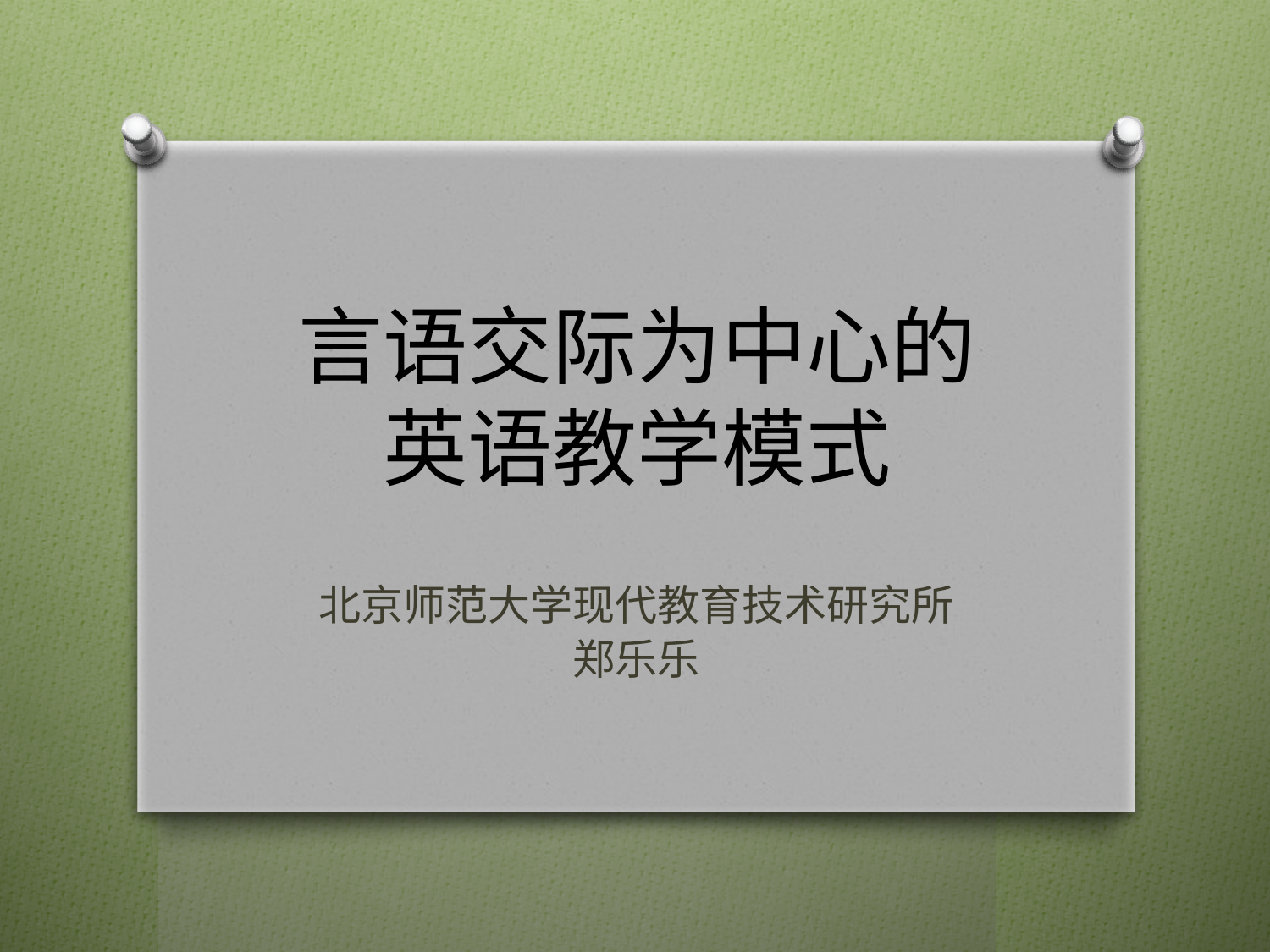

# 言语交际为中心的 英语教学模式

北京师范大学现代教育技术研究所
郑乐乐